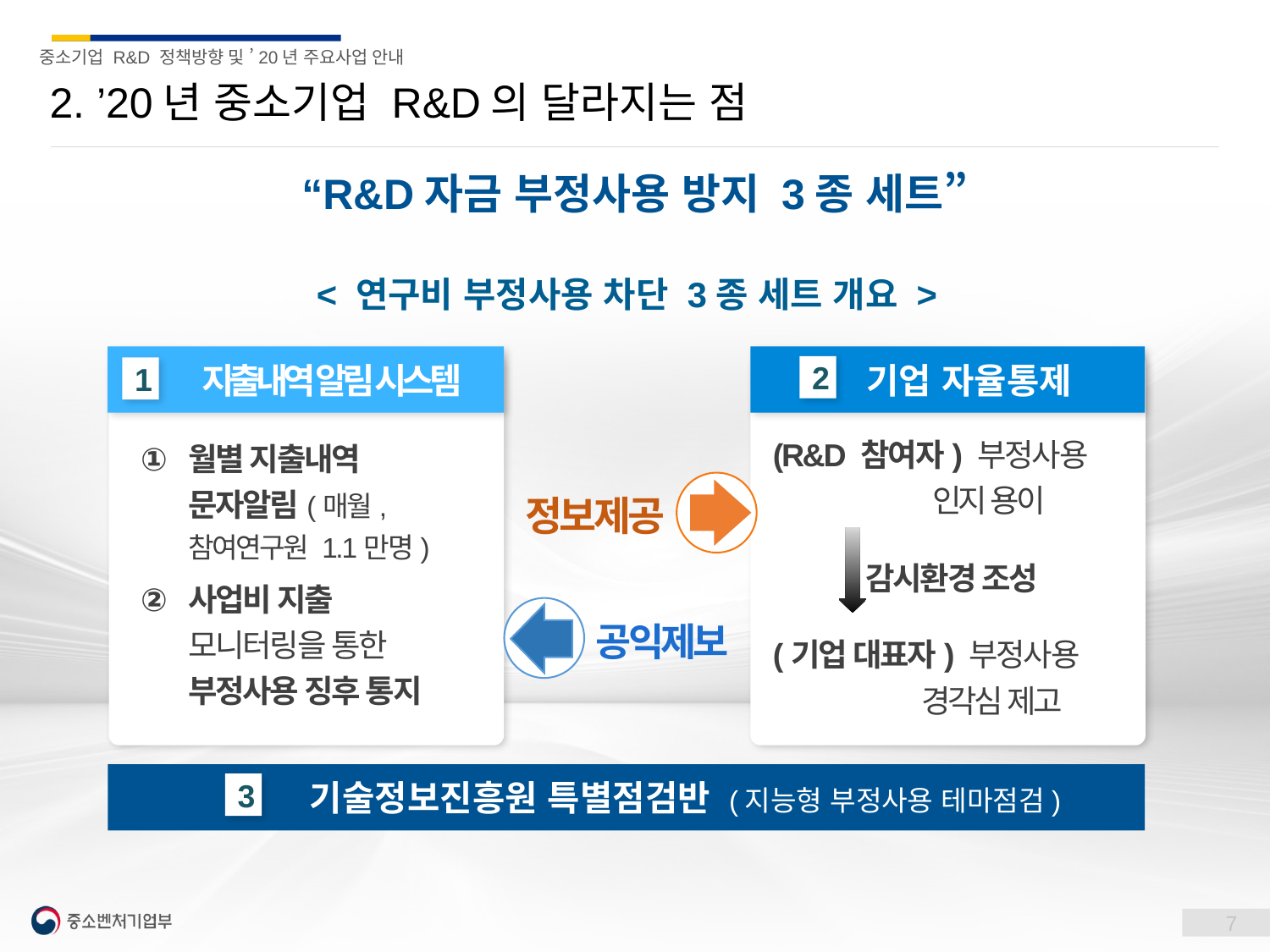

2. ’20년 중소기업 R&D의 달라지는 점
“R&D자금 부정사용 방지 3종 세트”
< 연구비 부정사용 차단 3종 세트 개요 >
     지출내역 알림 시스템
    기업 자율통제

2
1
월별 지출내역 문자알림(매월, 참여연구원 1.1만명)
사업비 지출 모니터링을 통한 부정사용 징후 통지
(R&D 참여자) 부정사용
                     인지 용이

            감시환경 조성

(기업 대표자) 부정사용
                    경각심 제고

정보제공

공익제보

           기술정보진흥원 특별점검반 (지능형 부정사용 테마점검)
3
7